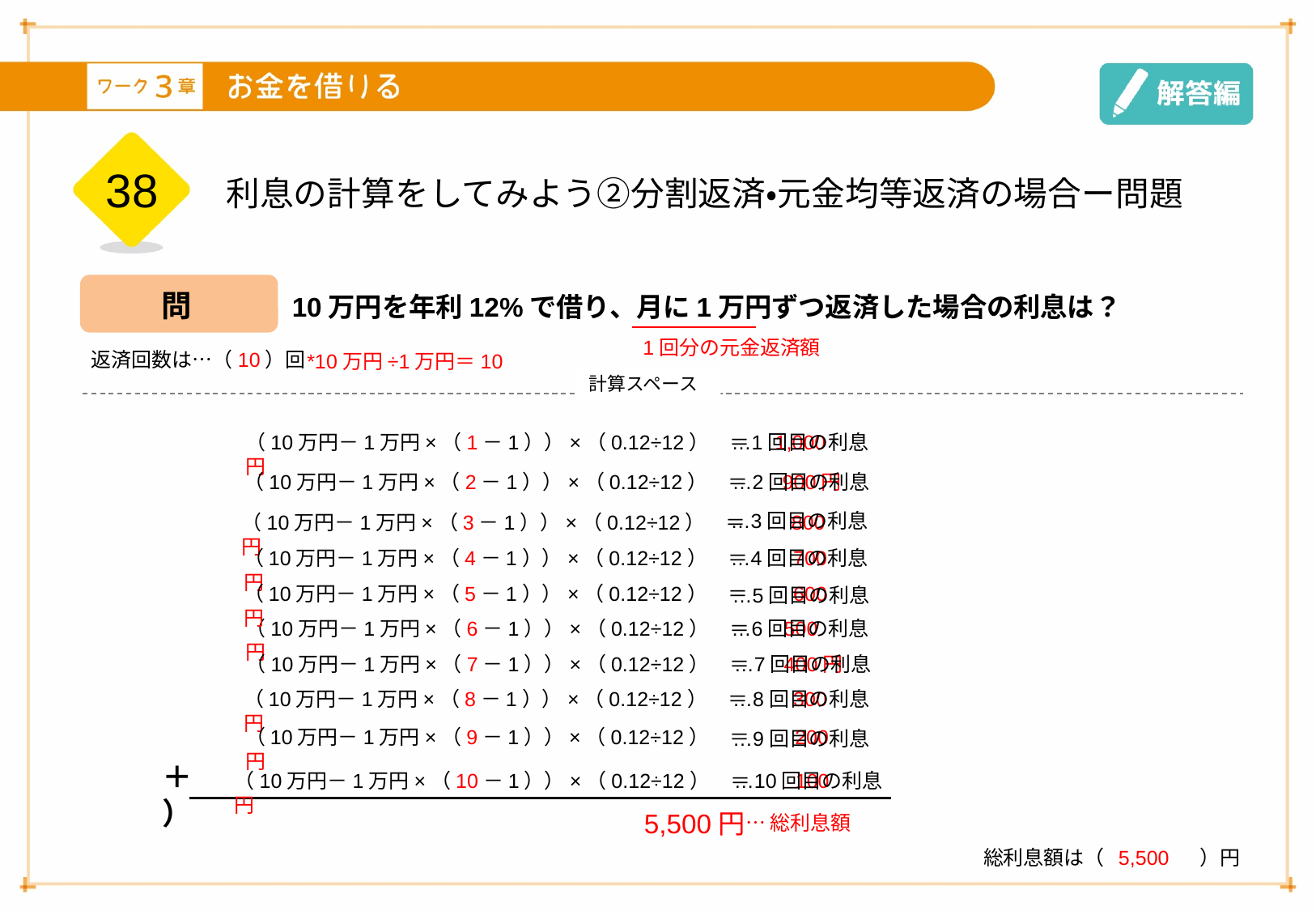

38
利息の計算をしてみよう②分割返済・元金均等返済の場合ー問題

問
10万円を年利12%で借り、月に1万円ずつ返済した場合の利息は？
1回分の元金返済額
返済回数は…（10）回
*10万円÷1万円＝10
計算スペース
（10万円－1万円×（1－1））×（0.12÷12）　＝　1,000円
…1回目の利息
（10万円－1万円×（2－1））×（0.12÷12）　＝　  900円
…2回目の利息
…3回目の利息
（10万円－1万円×（3－1））×（0.12÷12）　＝　　800円
（10万円－1万円×（4－1））×（0.12÷12）　＝　　700円
…4回目の利息
（10万円－1万円×（5－1））×（0.12÷12）　＝　　600円
…5回目の利息
（10万円－1万円×（6－1））×（0.12÷12）　＝　  500円
…6回目の利息
（10万円－1万円×（7－1））×（0.12÷12）　＝　  400円
…7回目の利息
（10万円－1万円×（8－1））×（0.12÷12）　＝　　300円
…8回目の利息
（10万円－1万円×（9－1））×（0.12÷12）　＝　　200円
…9回目の利息
＋）
（10万円－1万円×（10－1））×（0.12÷12）　＝　　100円
…10回目の利息
5,500円
…総利息額
総利息額は（  5,500 　）円